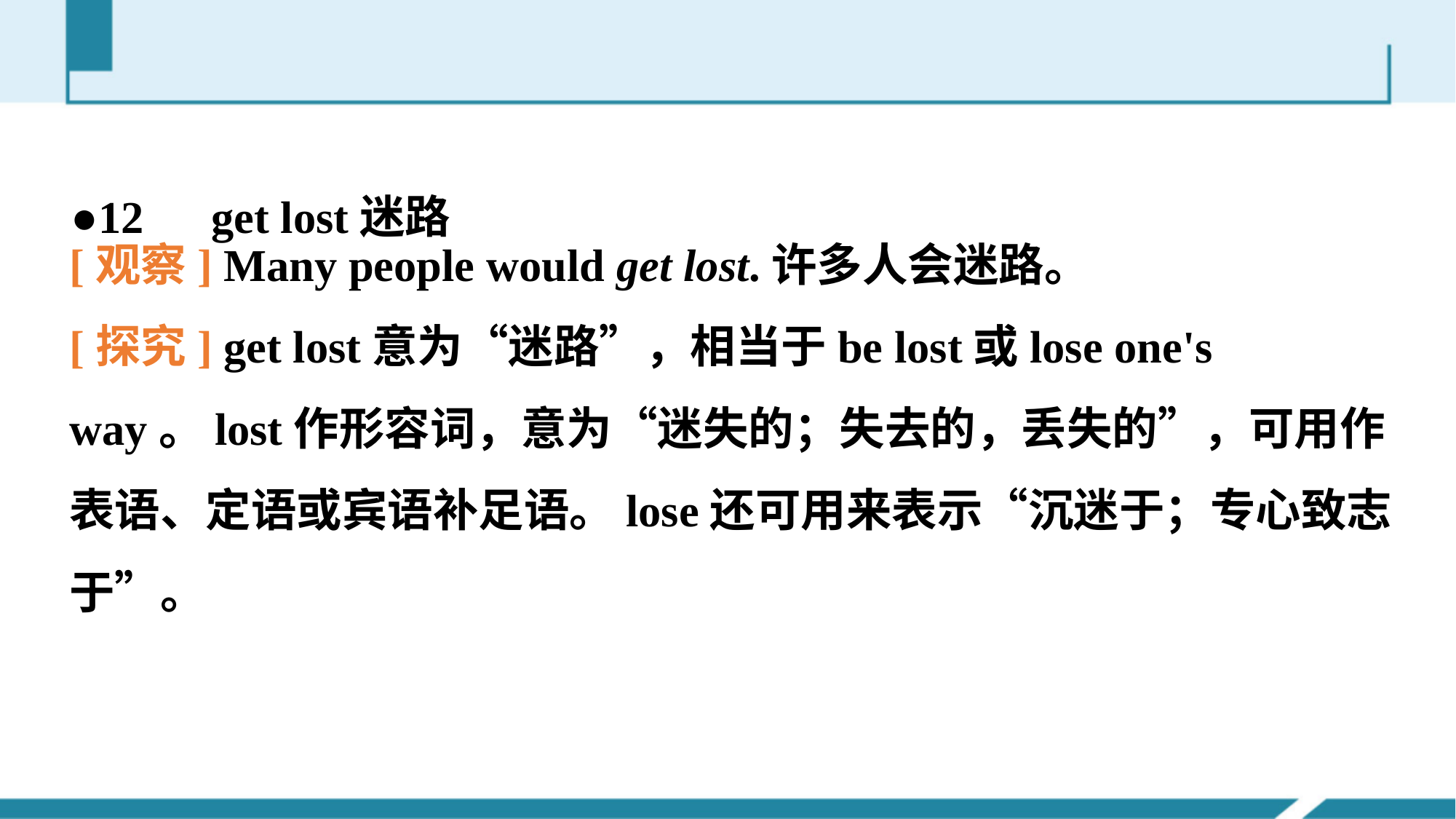

●12　get lost迷路
[观察] Many people would get lost.许多人会迷路。
[探究] get lost意为“迷路”，相当于be lost或lose one's way。lost作形容词，意为“迷失的；失去的，丢失的”，可用作表语、定语或宾语补足语。lose还可用来表示“沉迷于；专心致志于”。